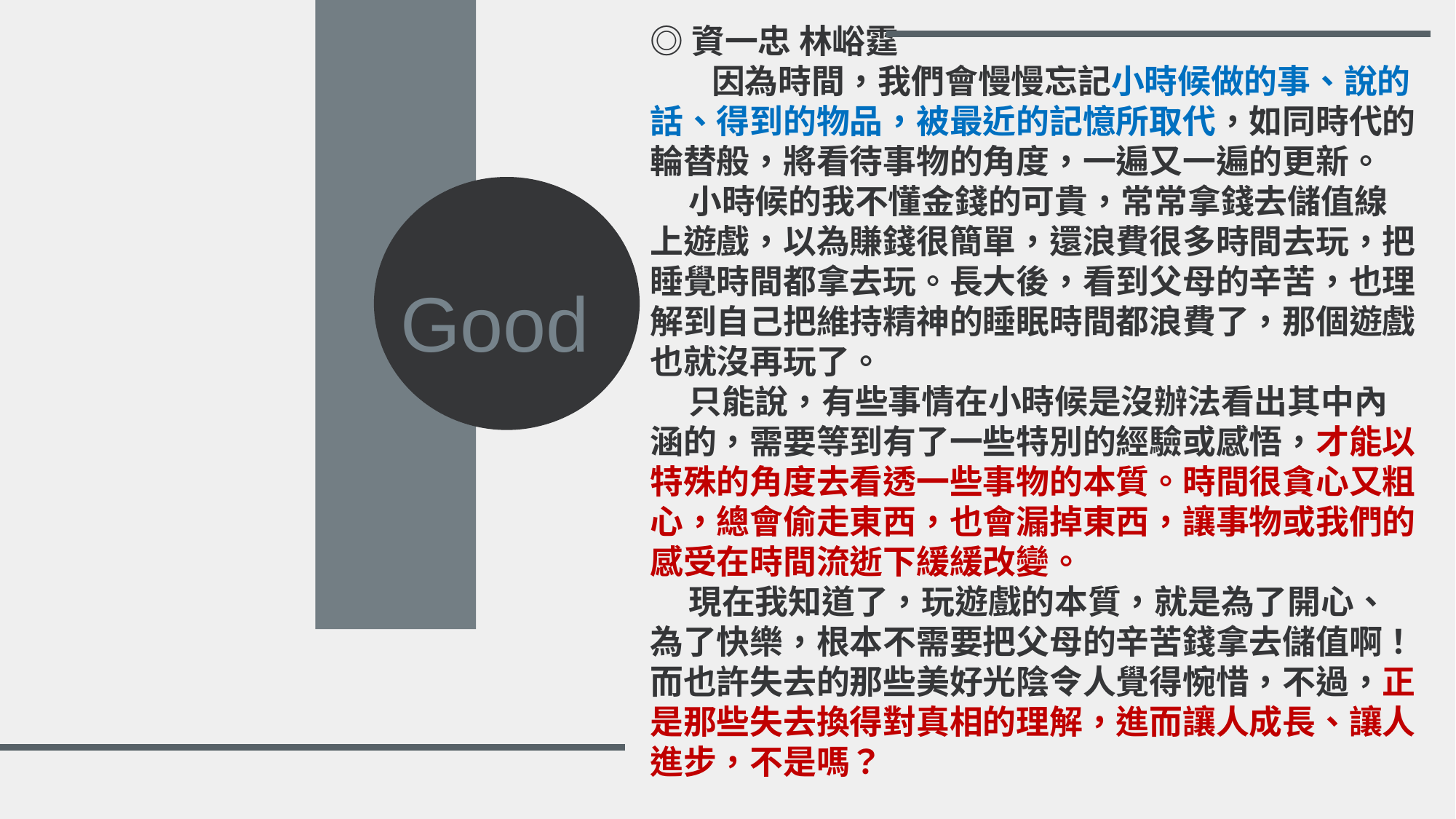

◎資一忠 林峪霆
       因為時間，我們會慢慢忘記小時候做的事、說的話、得到的物品，被最近的記憶所取代，如同時代的輪替般，將看待事物的角度，一遍又一遍的更新。
    小時候的我不懂金錢的可貴，常常拿錢去儲值線上遊戲，以為賺錢很簡單，還浪費很多時間去玩，把睡覺時間都拿去玩。長大後，看到父母的辛苦，也理解到自己把維持精神的睡眠時間都浪費了，那個遊戲也就沒再玩了。
    只能說，有些事情在小時候是沒辦法看出其中內涵的，需要等到有了一些特別的經驗或感悟，才能以特殊的角度去看透一些事物的本質。時間很貪心又粗心，總會偷走東西，也會漏掉東西，讓事物或我們的感受在時間流逝下緩緩改變。
    現在我知道了，玩遊戲的本質，就是為了開心、為了快樂，根本不需要把父母的辛苦錢拿去儲值啊！而也許失去的那些美好光陰令人覺得惋惜，不過，正是那些失去換得對真相的理解，進而讓人成長、讓人進步，不是嗎？
Good